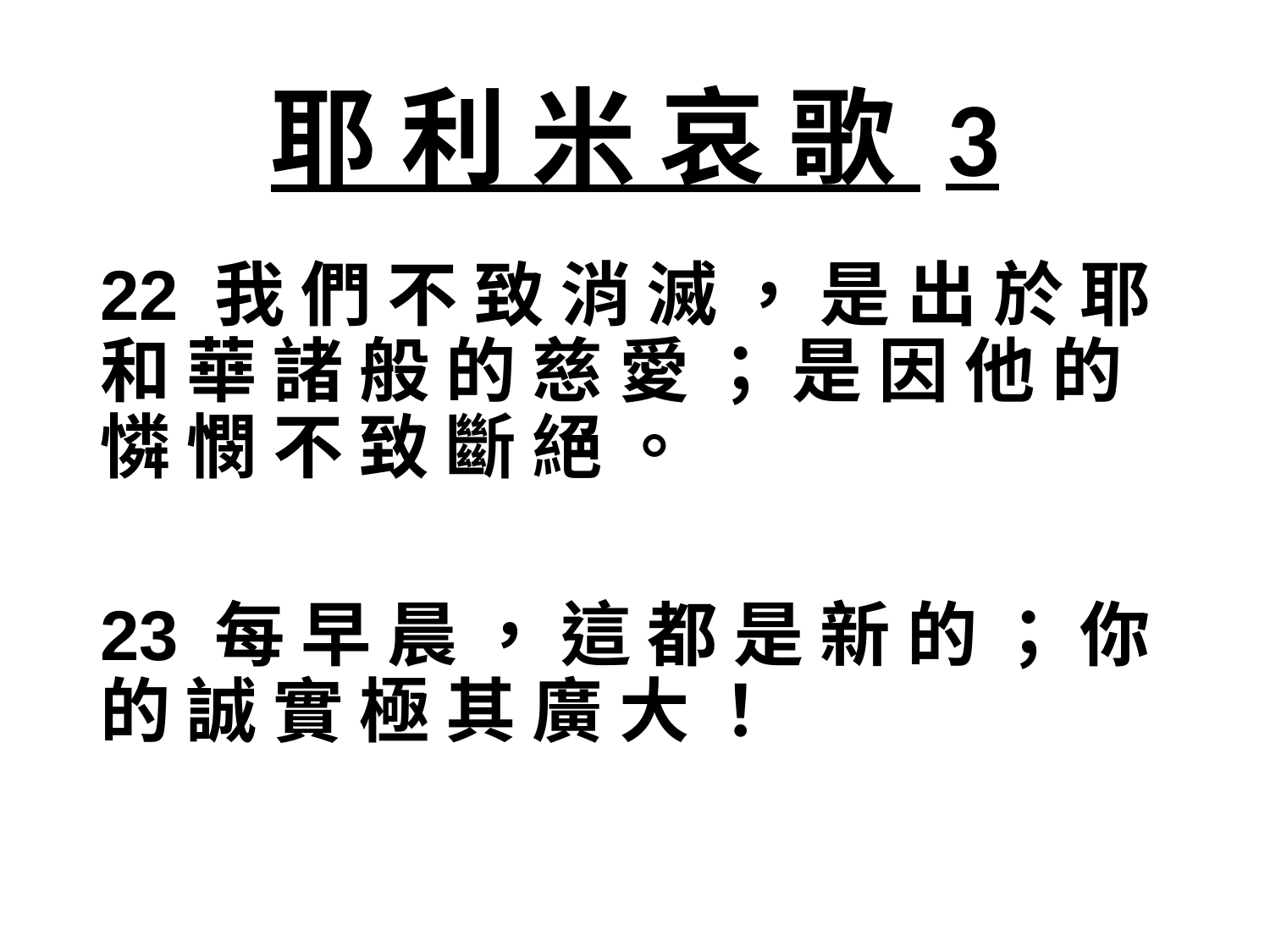

# 耶 利 米 哀 歌 3
22 我 們 不 致 消 滅 ， 是 出 於 耶 和 華 諸 般 的 慈 愛 ； 是 因 他 的 憐 憫 不 致 斷 絕 。

23 每 早 晨 ， 這 都 是 新 的 ； 你 的 誠 實 極 其 廣 大 ！